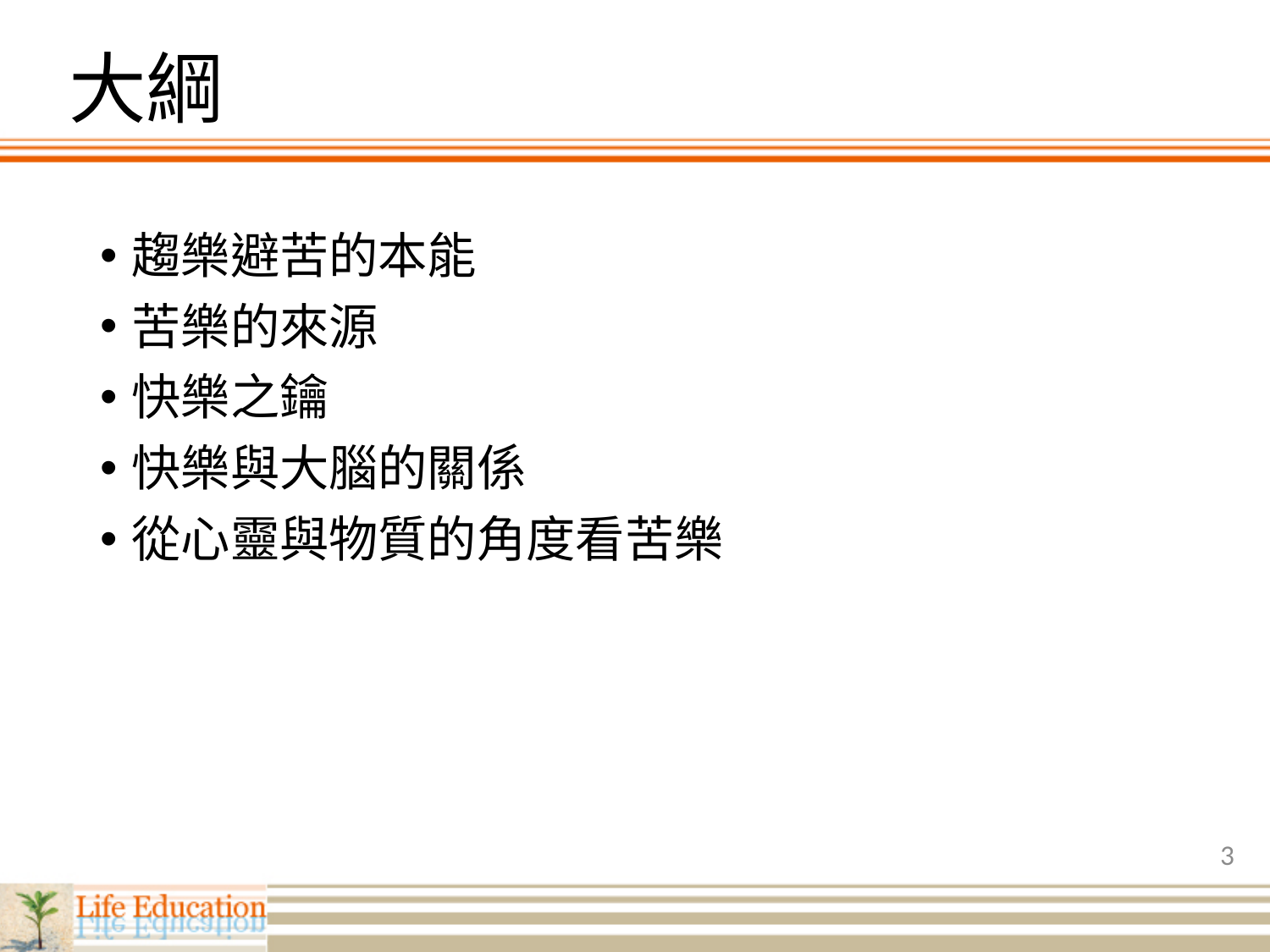

# 大綱
趨樂避苦的本能
苦樂的來源
快樂之鑰
快樂與大腦的關係
從心靈與物質的角度看苦樂
3